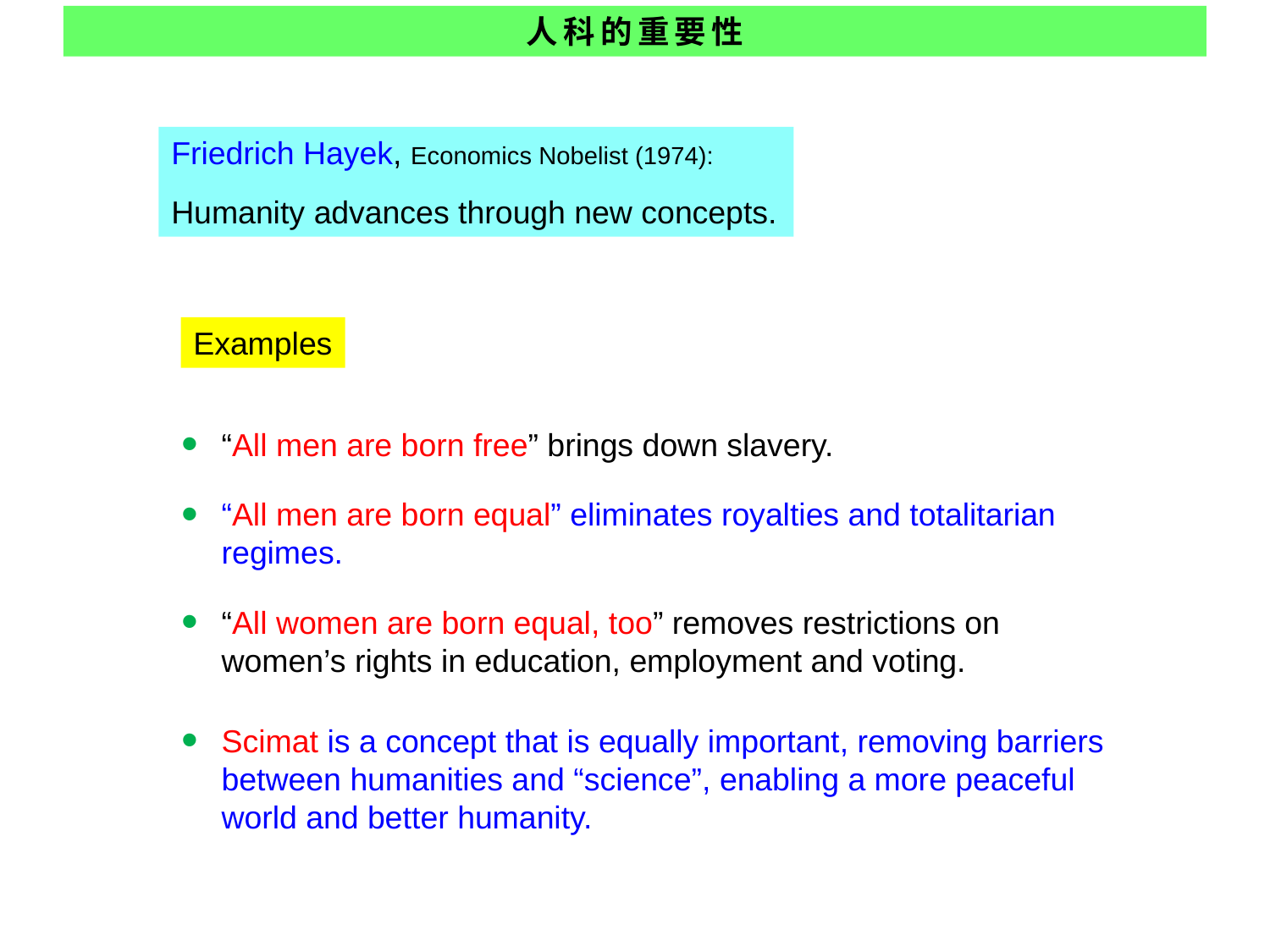

人科的重要性
Friedrich Hayek, Economics Nobelist (1974):
Humanity advances through new concepts.
Examples

“All men are born free” brings down slavery.
“All men are born equal” eliminates royalties and totalitarian regimes.
“All women are born equal, too” removes restrictions on women’s rights in education, employment and voting.
Scimat is a concept that is equally important, removing barriers between humanities and “science”, enabling a more peaceful world and better humanity.